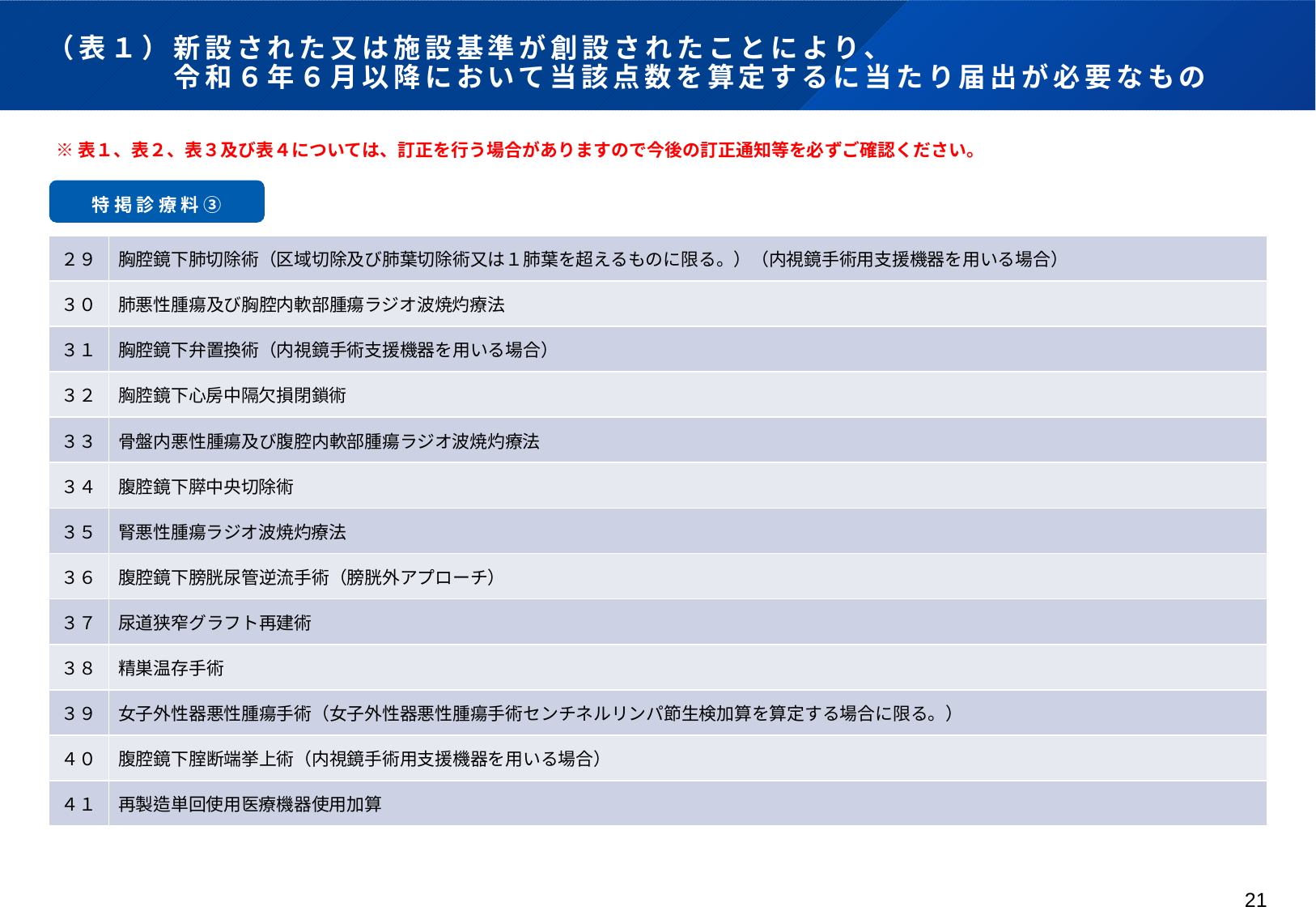

# （表１）新設された又は施設基準が創設されたことにより、 　　　　令和６年６月以降において当該点数を算定するに当たり届出が必要なもの
※表１、表２、表３及び表４については、訂正を行う場合がありますので今後の訂正通知等を必ずご確認ください。
特掲診療料③
| ２９ | 胸腔鏡下肺切除術（区域切除及び肺葉切除術又は１肺葉を超えるものに限る。）（内視鏡手術用支援機器を用いる場合） |
| --- | --- |
| ３０ | 肺悪性腫瘍及び胸腔内軟部腫瘍ラジオ波焼灼療法 |
| ３１ | 胸腔鏡下弁置換術（内視鏡手術支援機器を用いる場合） |
| ３２ | 胸腔鏡下心房中隔欠損閉鎖術 |
| ３３ | 骨盤内悪性腫瘍及び腹腔内軟部腫瘍ラジオ波焼灼療法 |
| ３４ | 腹腔鏡下膵中央切除術 |
| ３５ | 腎悪性腫瘍ラジオ波焼灼療法 |
| ３６ | 腹腔鏡下膀胱尿管逆流手術（膀胱外アプローチ） |
| ３７ | 尿道狭窄グラフト再建術 |
| ３８ | 精巣温存手術 |
| ３９ | 女子外性器悪性腫瘍手術（女子外性器悪性腫瘍手術センチネルリンパ節生検加算を算定する場合に限る。） |
| ４０ | 腹腔鏡下腟断端挙上術（内視鏡手術用支援機器を用いる場合） |
| ４１ | 再製造単回使用医療機器使用加算 |
21